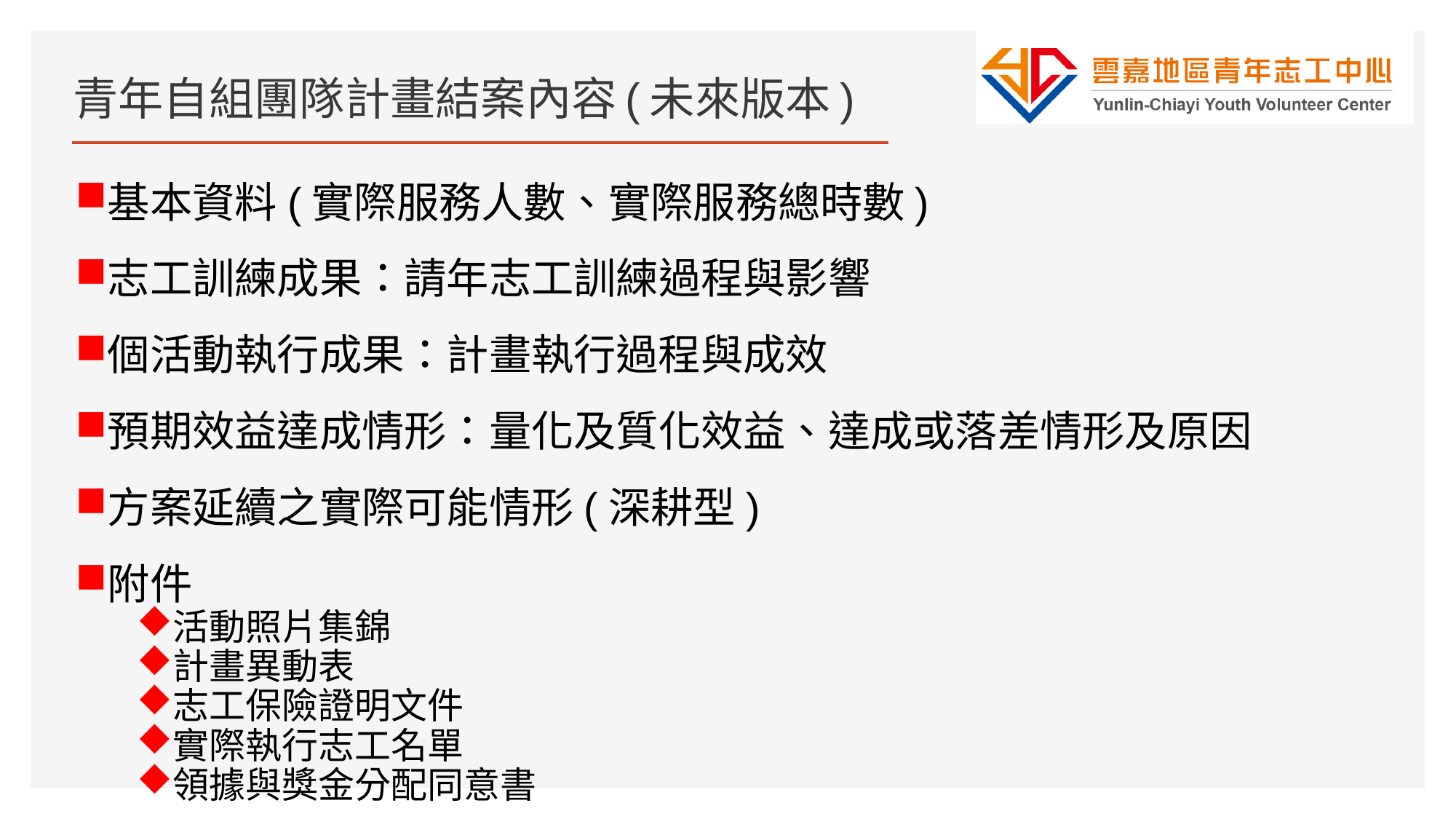

# 青年自組團隊計畫結案內容(未來版本)
基本資料(實際服務人數、實際服務總時數)
志工訓練成果：請年志工訓練過程與影響
個活動執行成果：計畫執行過程與成效
預期效益達成情形：量化及質化效益、達成或落差情形及原因
方案延續之實際可能情形(深耕型)
附件
活動照片集錦
計畫異動表
志工保險證明文件
實際執行志工名單
領據與獎金分配同意書